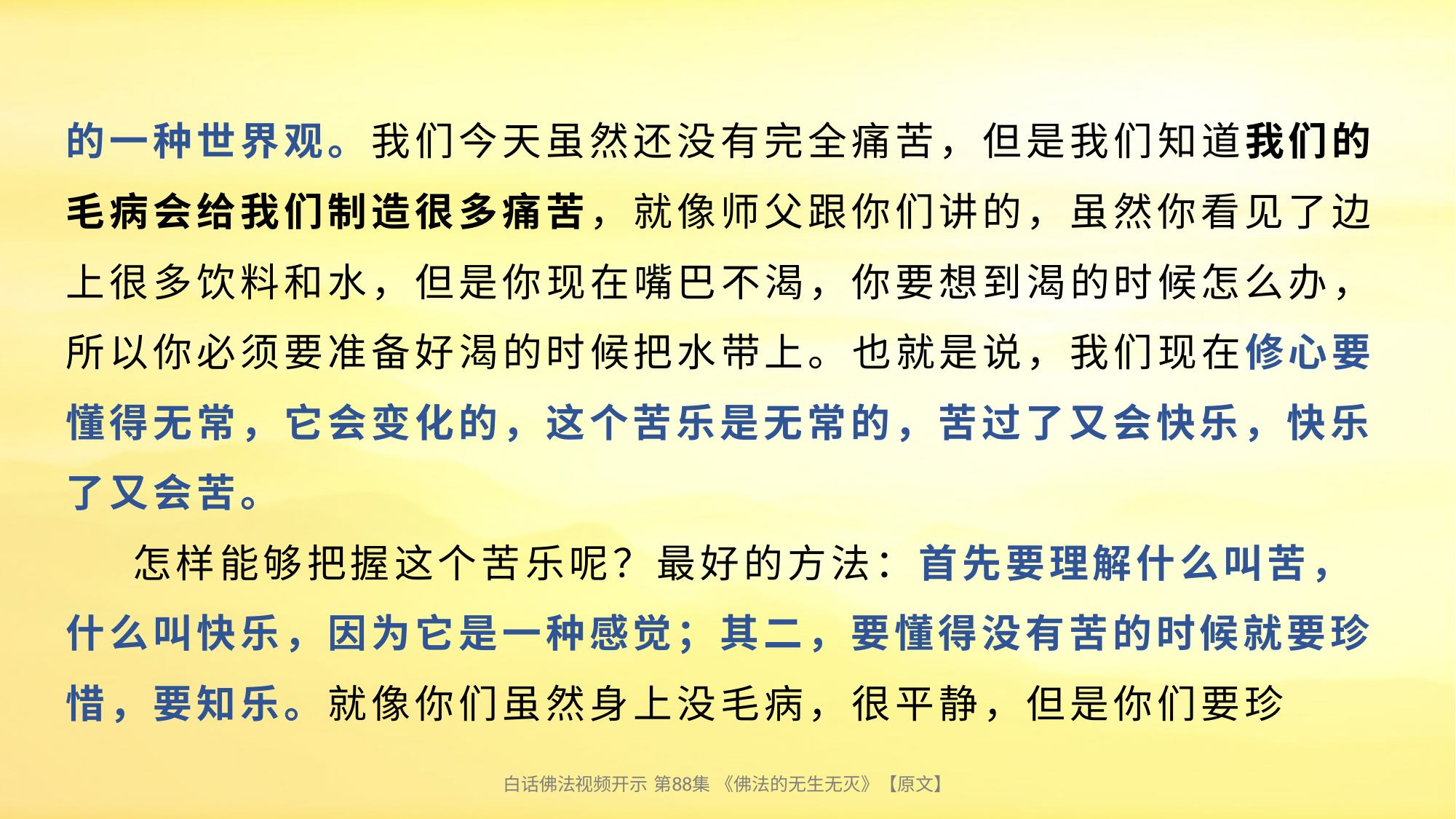

# 的一种世界观。我们今天虽然还没有完全痛苦，但是我们知道我们的毛病会给我们制造很多痛苦，就像师父跟你们讲的，虽然你看见了边上很多饮料和水，但是你现在嘴巴不渴，你要想到渴的时候怎么办，所以你必须要准备好渴的时候把水带上。也就是说，我们现在修心要懂得无常，它会变化的，这个苦乐是无常的，苦过了又会快乐，快乐了又会苦。 怎样能够把握这个苦乐呢？最好的方法：首先要理解什么叫苦，什么叫快乐，因为它是一种感觉；其二，要懂得没有苦的时候就要珍惜，要知乐。就像你们虽然身上没毛病，很平静，但是你们要珍
白话佛法视频开示 第88集 《佛法的无生无灭》【原文】